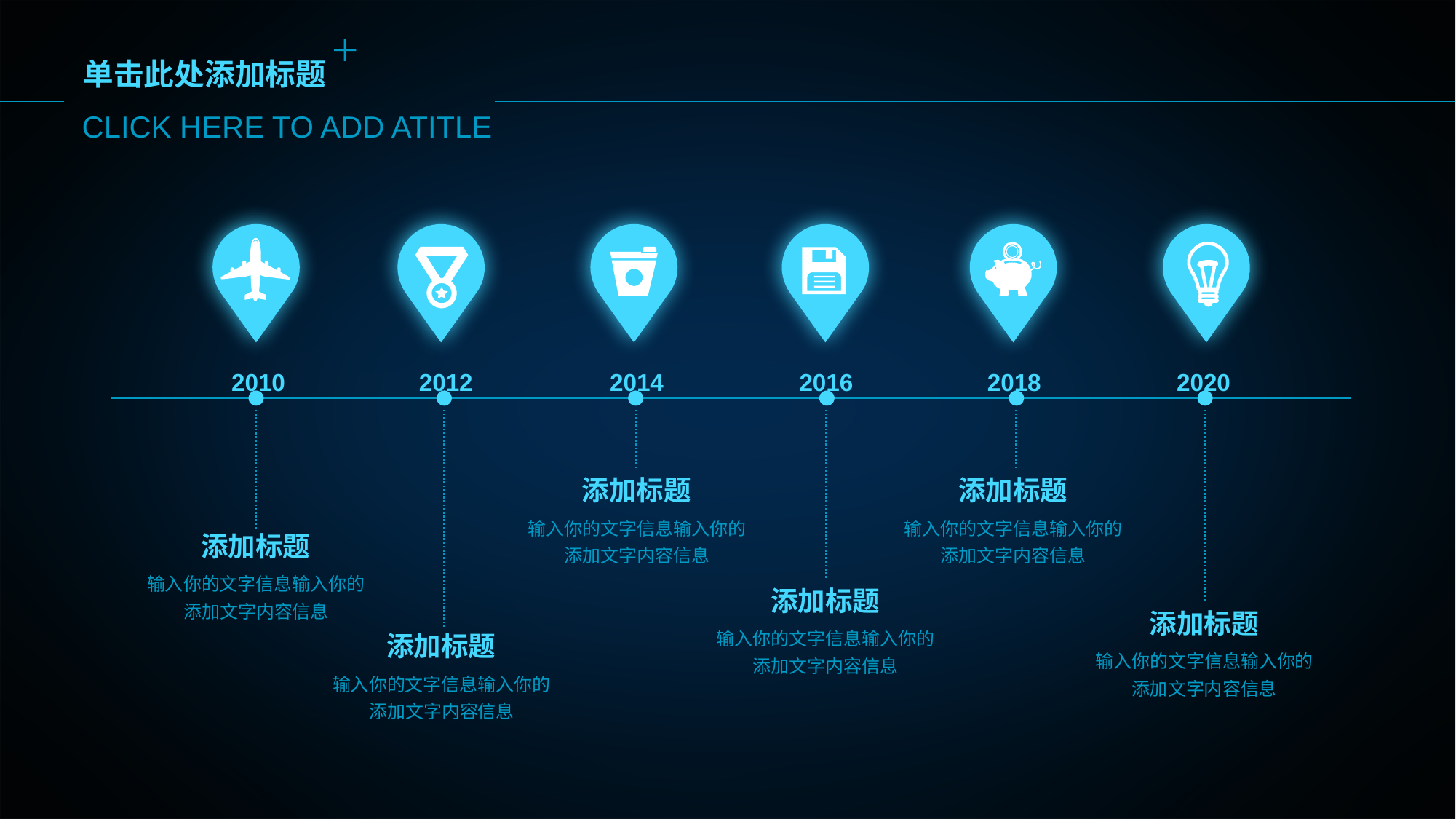

CLICK HERE TO ADD ATITLE
单击此处添加标题

2010
2012
2014
2016
2018
2020

添加标题
添加标题

输入你的文字信息输入你的添加文字内容信息
输入你的文字信息输入你的添加文字内容信息

添加标题
输入你的文字信息输入你的添加文字内容信息
添加标题
添加标题
输入你的文字信息输入你的添加文字内容信息
添加标题
输入你的文字信息输入你的添加文字内容信息
输入你的文字信息输入你的添加文字内容信息